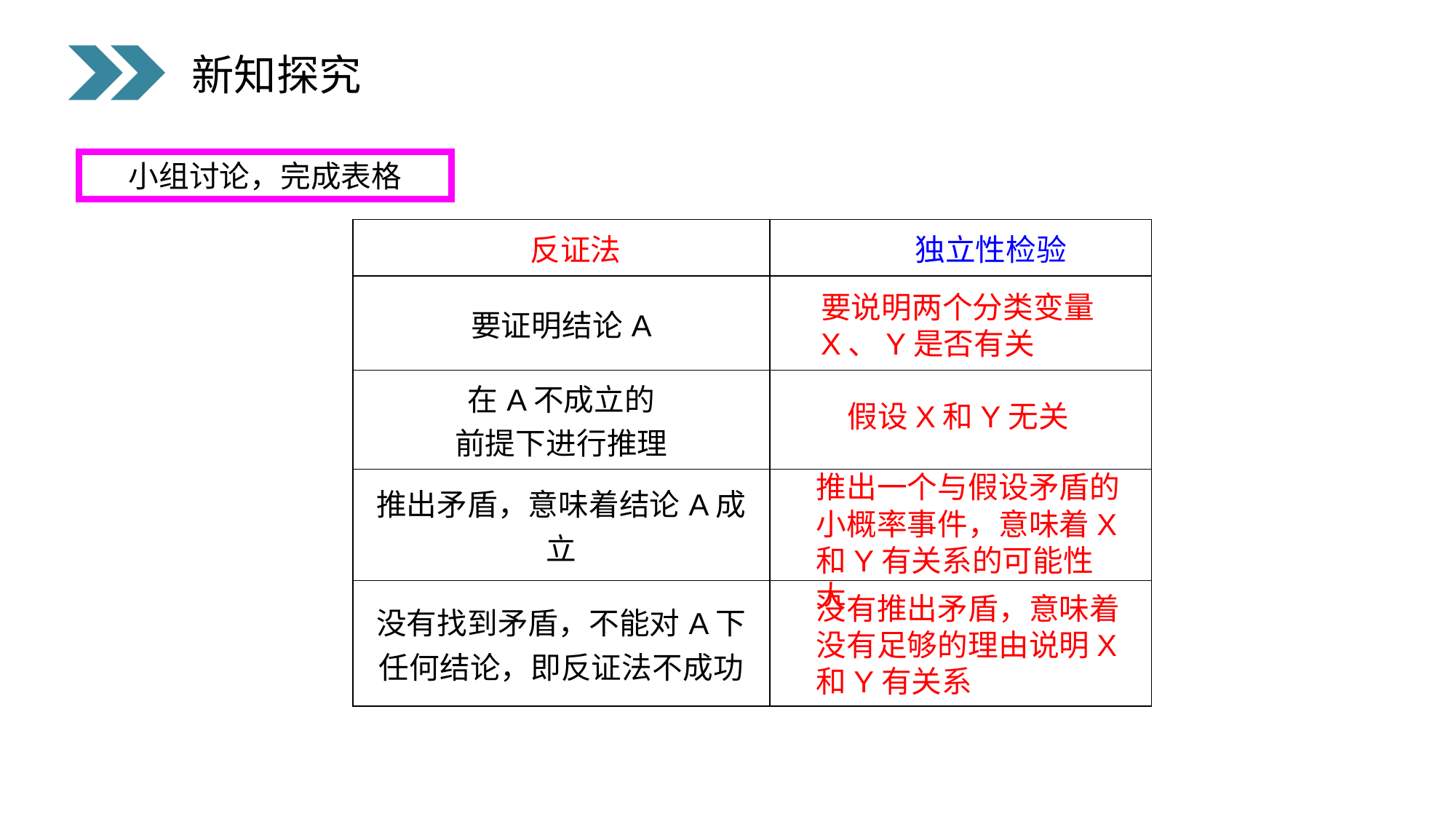

新知探究
小组讨论，完成表格
| 反证法 | 独立性检验 |
| --- | --- |
| 要证明结论A |  |
| 在A不成立的 前提下进行推理 |  |
| 推出矛盾，意味着结论A成立 |  |
| 没有找到矛盾，不能对A下任何结论，即反证法不成功 |  |
要说明两个分类变量
X、Y是否有关
假设X和Y无关
推出一个与假设矛盾的小概率事件，意味着X和Y有关系的可能性大
没有推出矛盾，意味着没有足够的理由说明X和Y有关系